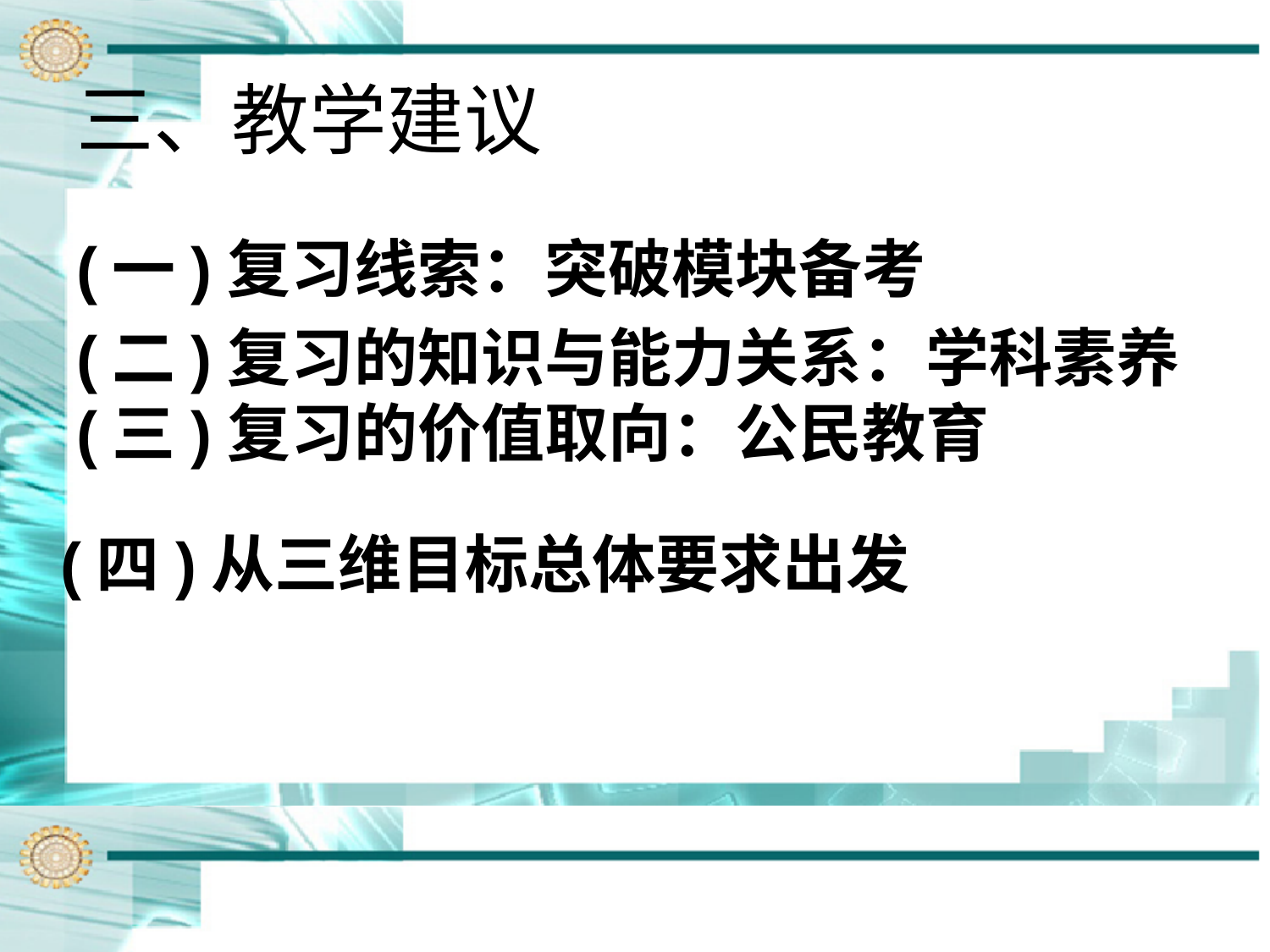

# 三、教学建议
(一)复习线索：突破模块备考
(二)复习的知识与能力关系：学科素养(三)复习的价值取向：公民教育
(四)从三维目标总体要求出发